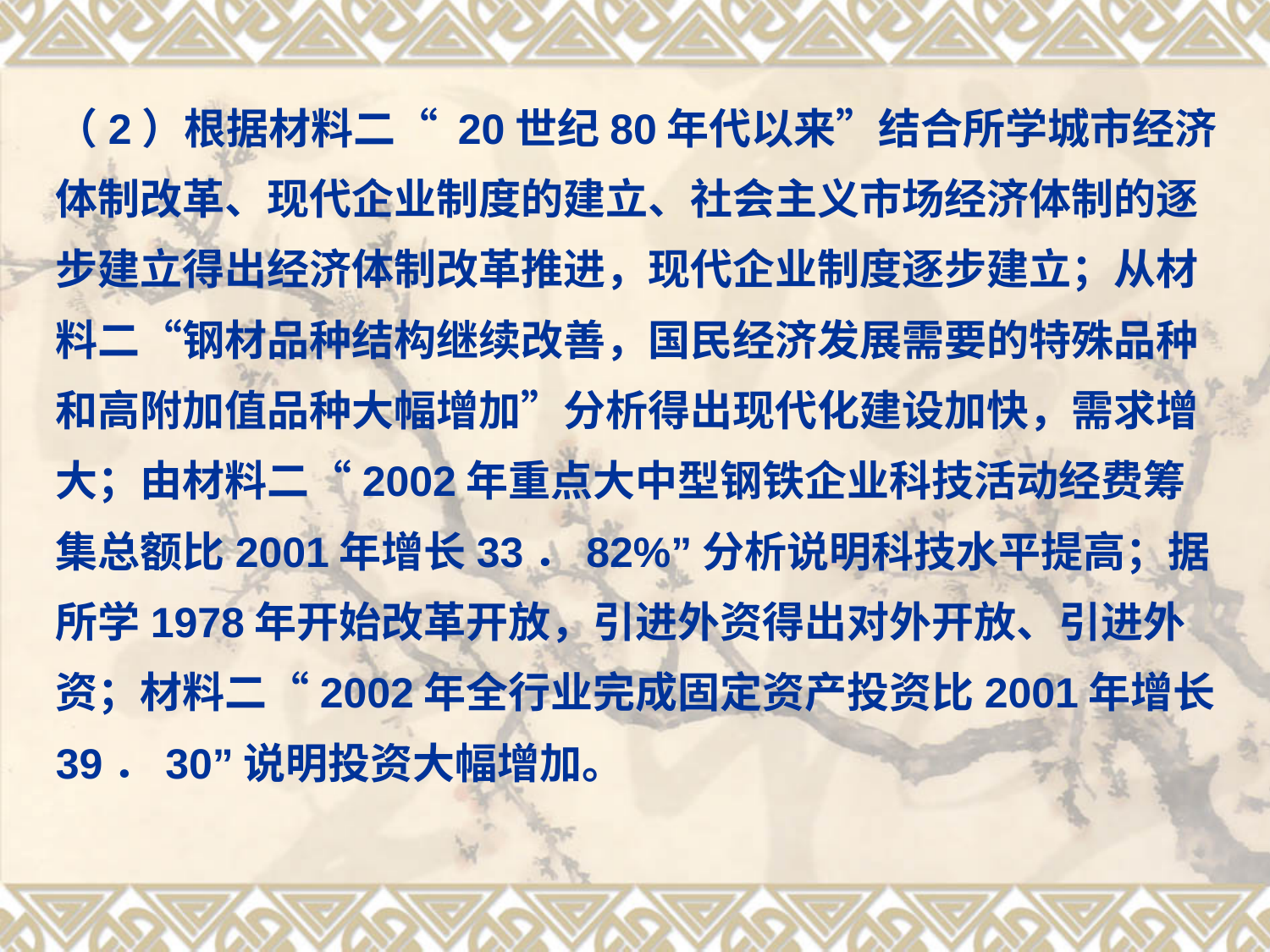

（2）根据材料二“ 20世纪80年代以来”结合所学城市经济体制改革、现代企业制度的建立、社会主义市场经济体制的逐步建立得出经济体制改革推进，现代企业制度逐步建立；从材料二“钢材品种结构继续改善，国民经济发展需要的特殊品种和高附加值品种大幅增加”分析得出现代化建设加快，需求增大；由材料二“2002年重点大中型钢铁企业科技活动经费筹集总额比2001年增长33．82%”分析说明科技水平提高；据所学1978年开始改革开放，引进外资得出对外开放、引进外资；材料二“2002年全行业完成固定资产投资比2001年增长39．30”说明投资大幅增加。